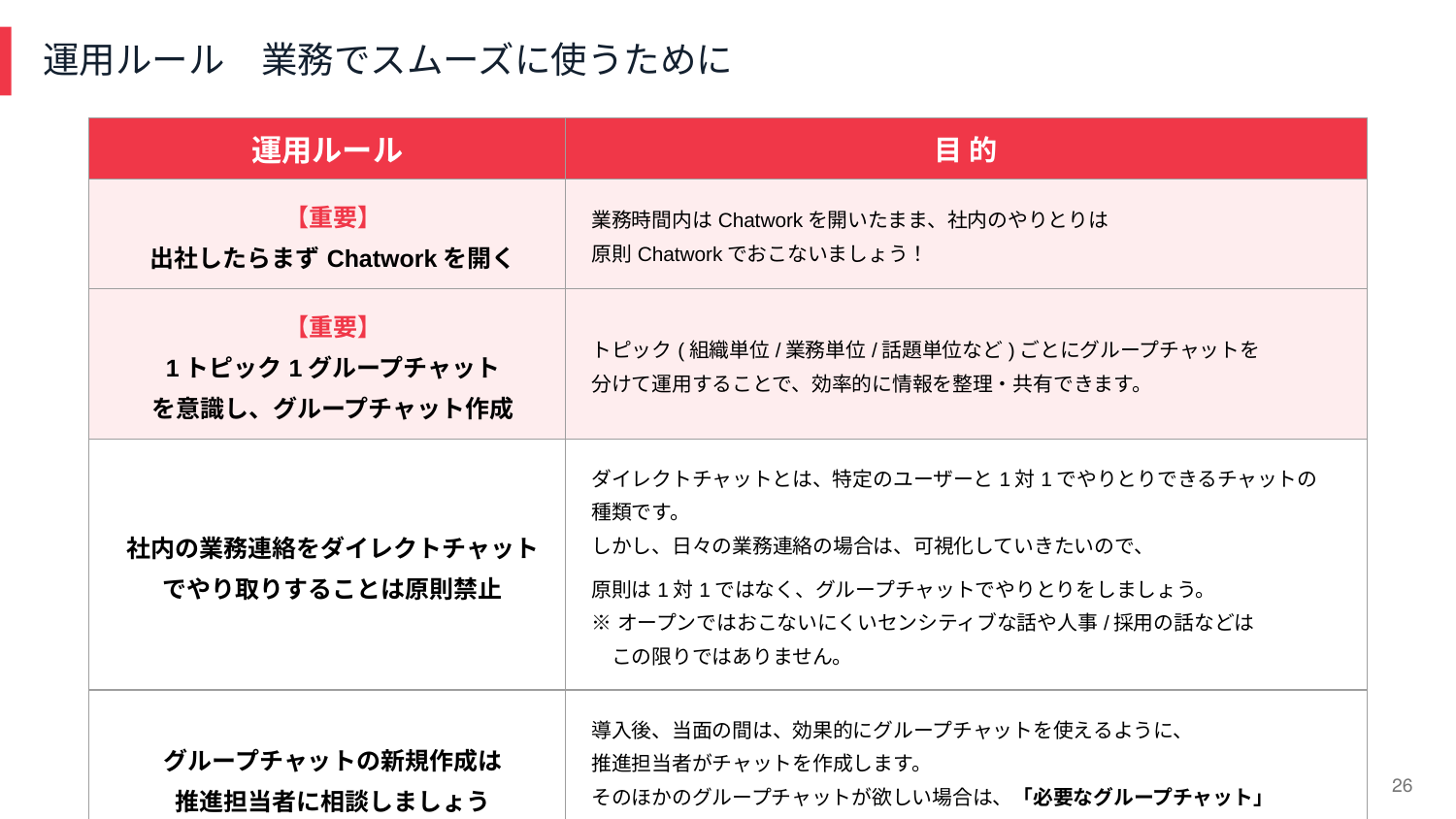

# 運用ルール　業務でスムーズに使うために
| 運用ルール | 目 的 |
| --- | --- |
| 【重要】 出社したらまずChatworkを開く | 業務時間内はChatworkを開いたまま、社内のやりとりは 原則Chatworkでおこないましょう！ |
| 【重要】 1トピック1グループチャット を意識し、グループチャット作成 | トピック(組織単位/業務単位/話題単位など)ごとにグループチャットを 分けて運用することで、効率的に情報を整理・共有できます。 |
| 社内の業務連絡をダイレクトチャットでやり取りすることは原則禁止 | ダイレクトチャットとは、特定のユーザーと1対1でやりとりできるチャットの 種類です。 しかし、日々の業務連絡の場合は、可視化していきたいので、 原則は1対1ではなく、グループチャットでやりとりをしましょう。 ※オープンではおこないにくいセンシティブな話や人事/採用の話などは 　この限りではありません。 |
| グループチャットの新規作成は 推進担当者に相談しましょう | 導入後、当面の間は、効果的にグループチャットを使えるように、 推進担当者がチャットを作成します。 そのほかのグループチャットが欲しい場合は、「必要なグループチャット」 「どんなやりとりをするか」「メンバーの範囲」などを気軽に相談してください。 |
26